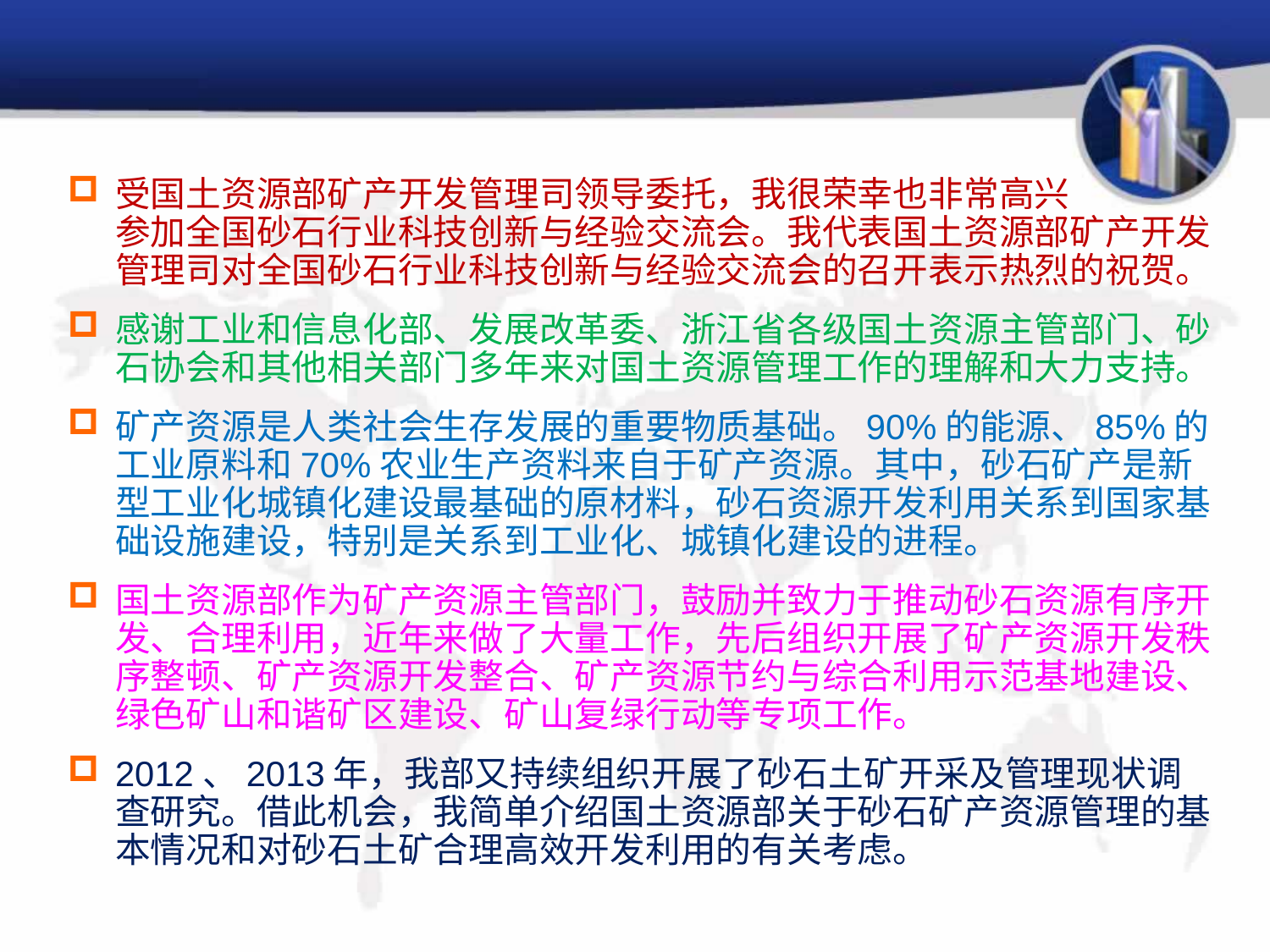

受国土资源部矿产开发管理司领导委托，我很荣幸也非常高兴
参加全国砂石行业科技创新与经验交流会。我代表国土资源部矿产开发管理司对全国砂石行业科技创新与经验交流会的召开表示热烈的祝贺。
感谢工业和信息化部、发展改革委、浙江省各级国土资源主管部门、砂石协会和其他相关部门多年来对国土资源管理工作的理解和大力支持。
矿产资源是人类社会生存发展的重要物质基础。90%的能源、85%的工业原料和70%农业生产资料来自于矿产资源。其中，砂石矿产是新型工业化城镇化建设最基础的原材料，砂石资源开发利用关系到国家基础设施建设，特别是关系到工业化、城镇化建设的进程。
国土资源部作为矿产资源主管部门，鼓励并致力于推动砂石资源有序开发、合理利用，近年来做了大量工作，先后组织开展了矿产资源开发秩序整顿、矿产资源开发整合、矿产资源节约与综合利用示范基地建设、绿色矿山和谐矿区建设、矿山复绿行动等专项工作。
2012、2013年，我部又持续组织开展了砂石土矿开采及管理现状调查研究。借此机会，我简单介绍国土资源部关于砂石矿产资源管理的基本情况和对砂石土矿合理高效开发利用的有关考虑。